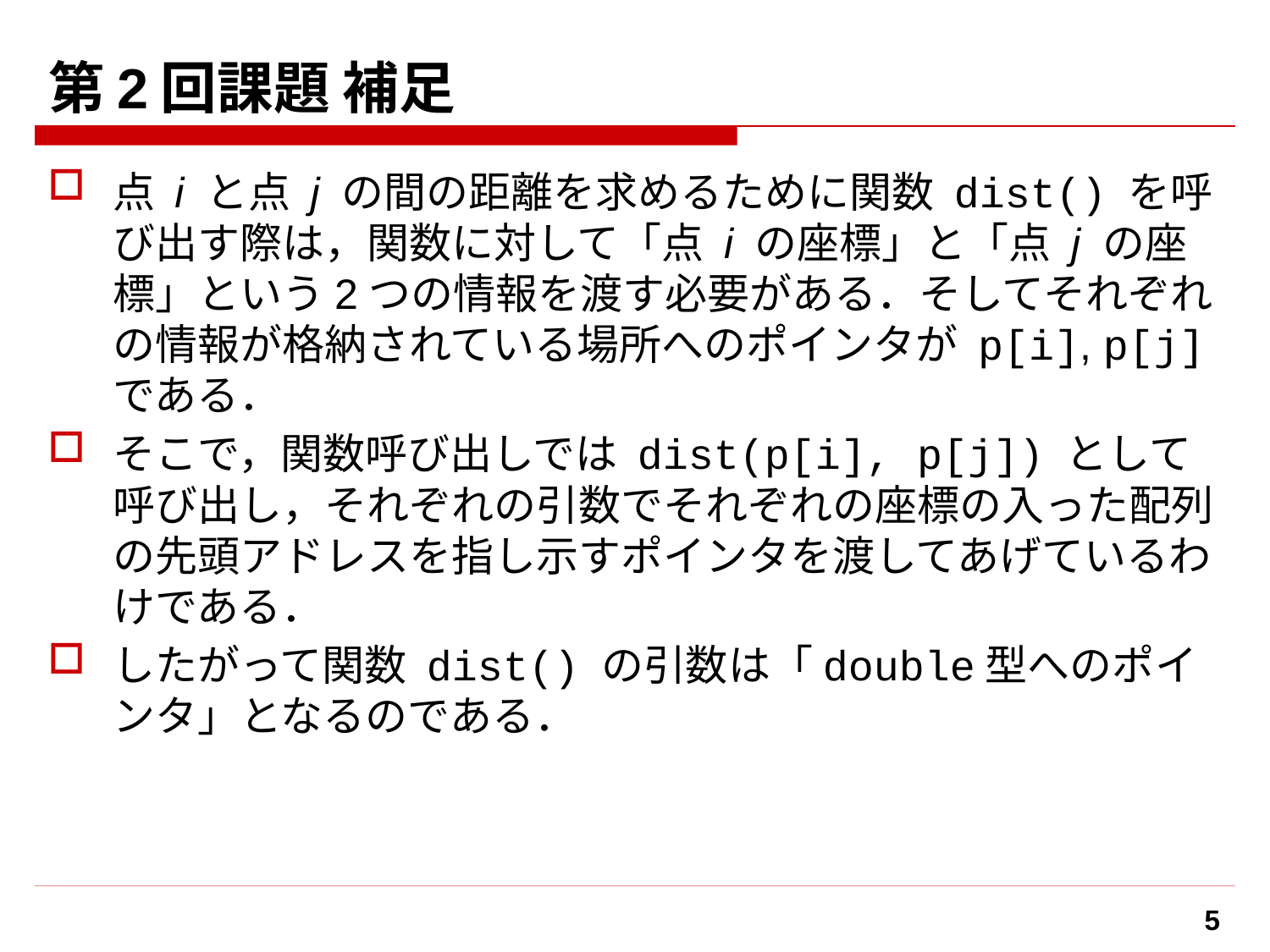

# 第2回課題 補足
点 i と点 j の間の距離を求めるために関数 dist() を呼び出す際は，関数に対して「点 i の座標」と「点 j の座標」という2つの情報を渡す必要がある．そしてそれぞれの情報が格納されている場所へのポインタが p[i], p[j] である．
そこで，関数呼び出しでは dist(p[i], p[j]) として呼び出し，それぞれの引数でそれぞれの座標の入った配列の先頭アドレスを指し示すポインタを渡してあげているわけである．
したがって関数 dist() の引数は「double型へのポインタ」となるのである．
5